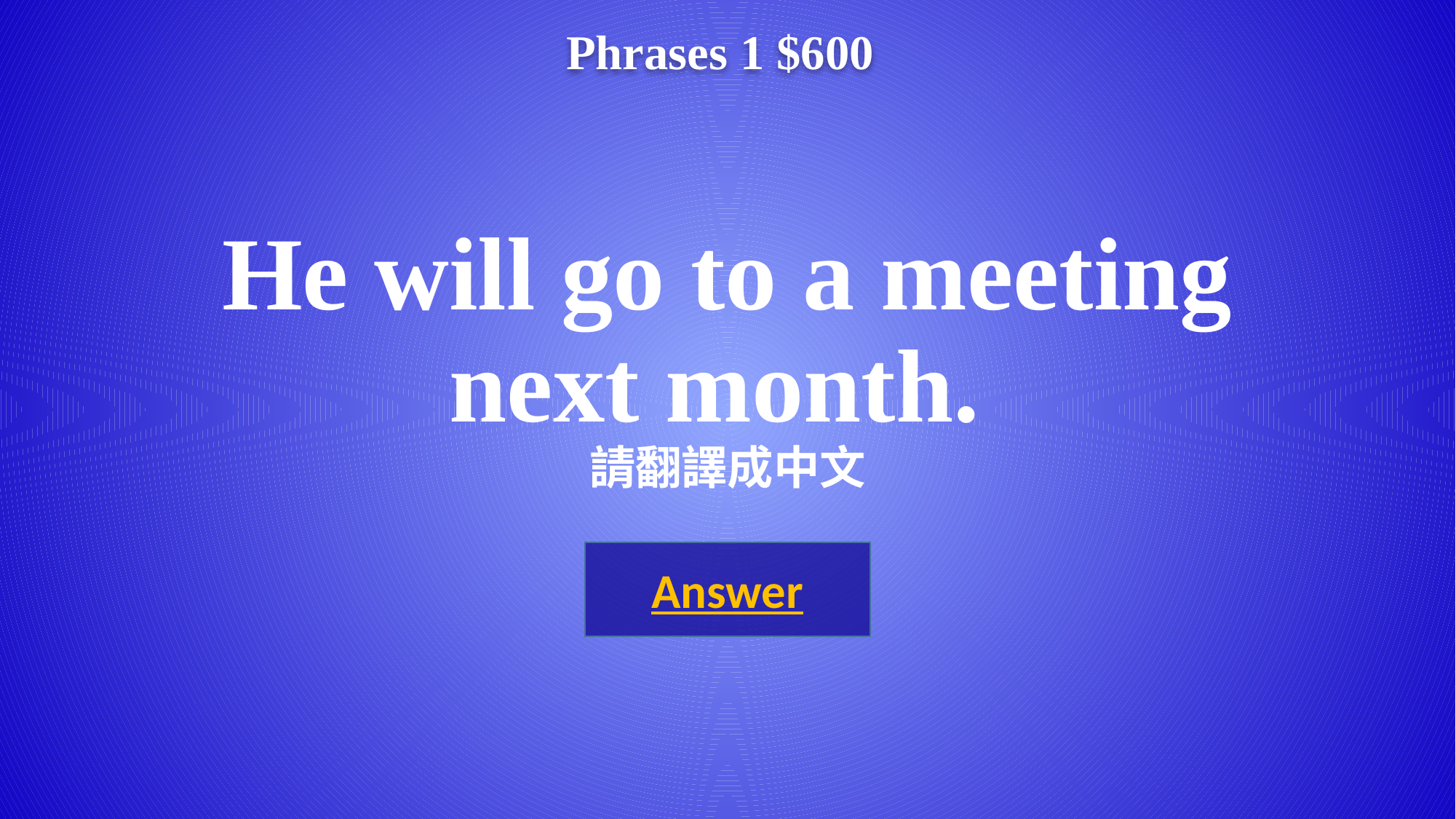

Phrases 1 $600
# He will go to a meeting next month. 請翻譯成中文